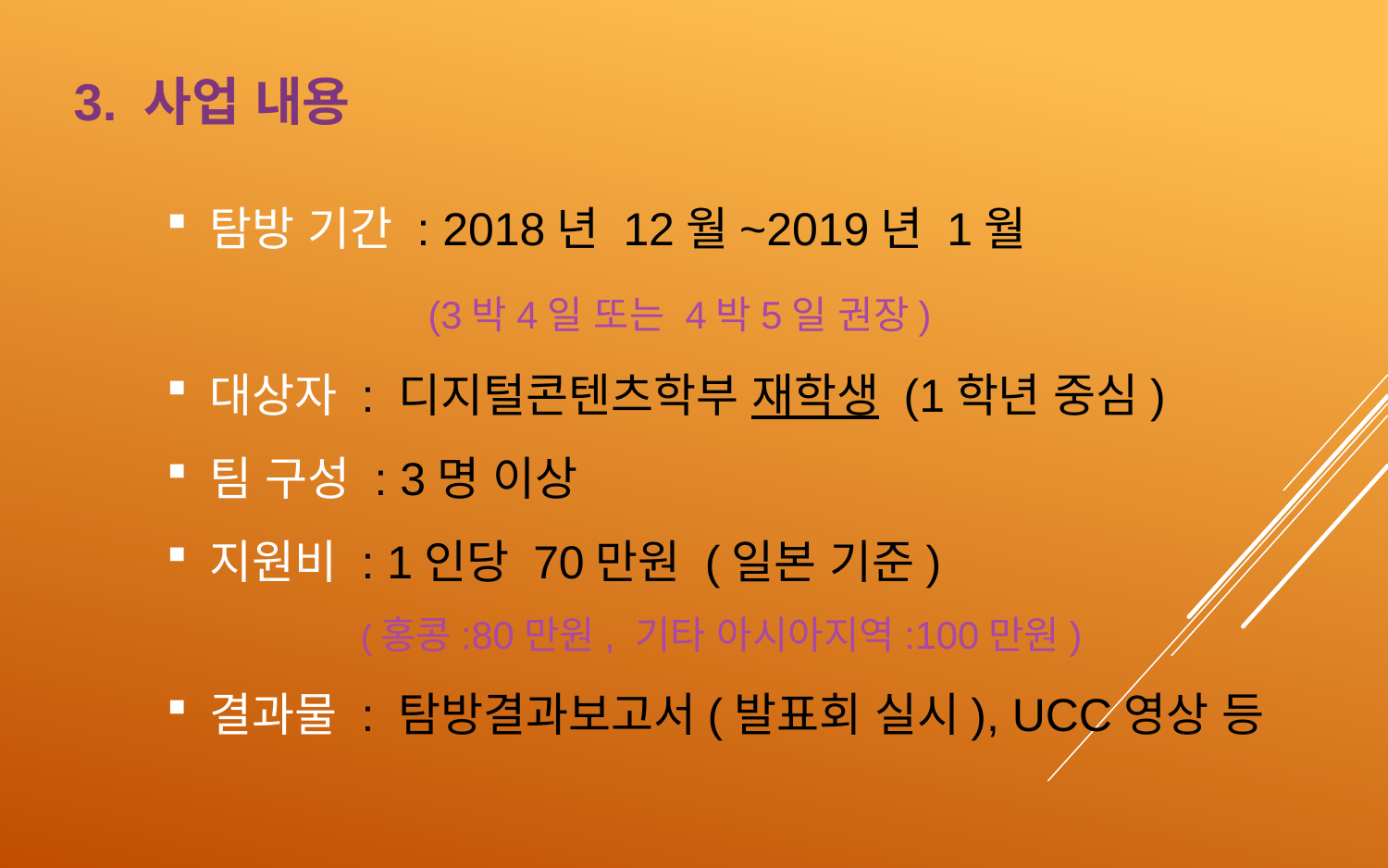

3. 사업 내용
탐방 기간 : 2018년 12월~2019년 1월
                (3박4일 또는 4박5일 권장)
대상자 : 디지털콘텐츠학부 재학생 (1학년 중심)
팀 구성 : 3명 이상
지원비 : 1인당 70만원 (일본 기준)
                    (홍콩:80만원, 기타 아시아지역:100만원)
결과물 : 탐방결과보고서(발표회 실시), UCC영상 등